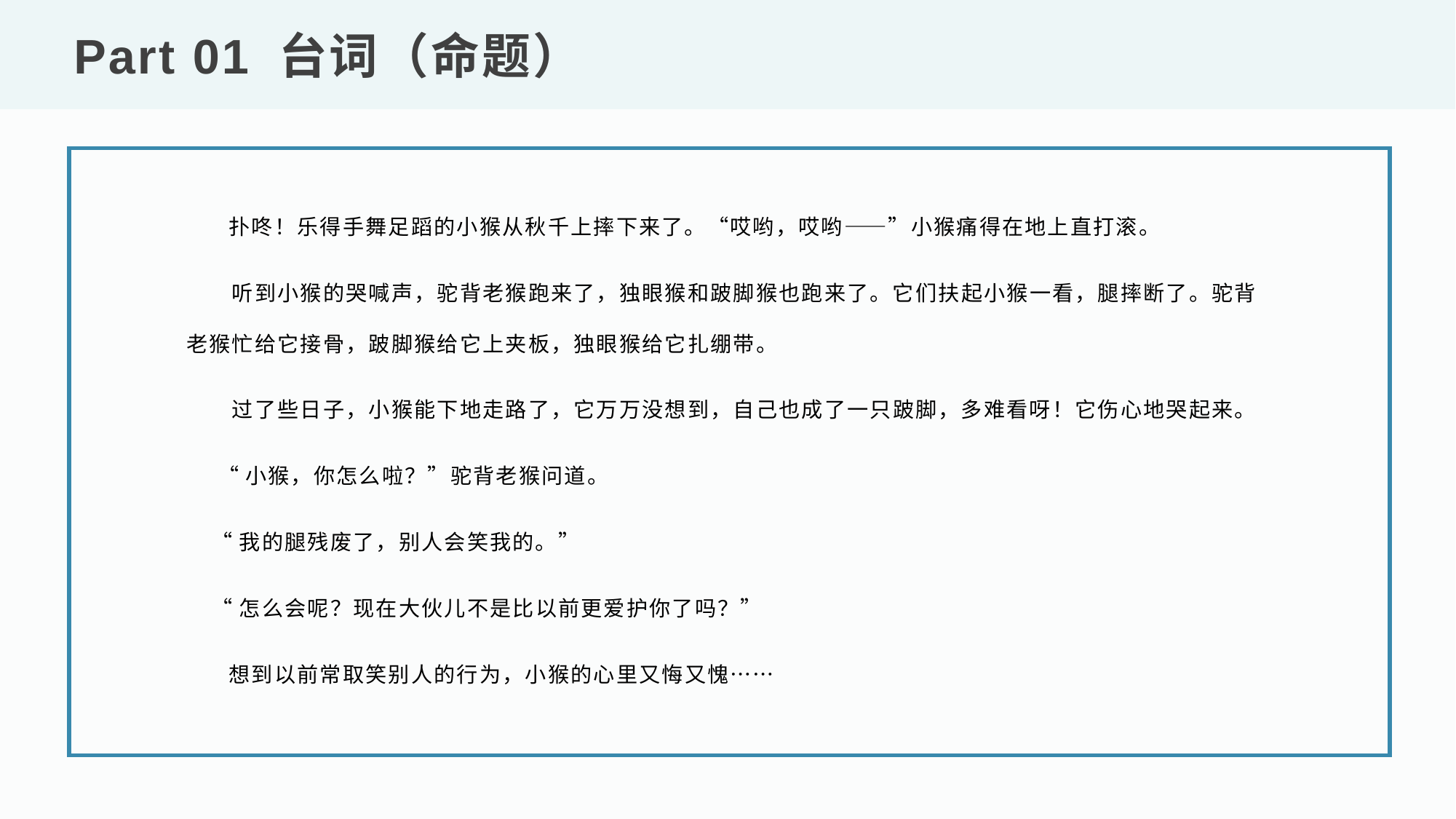

Part 01 台词（命题）

      扑咚！乐得手舞足蹈的小猴从秋千上摔下来了。“哎哟，哎哟——”小猴痛得在地上直打滚。
　　听到小猴的哭喊声，驼背老猴跑来了，独眼猴和跛脚猴也跑来了。它们扶起小猴一看，腿摔断了。驼背老猴忙给它接骨，跛脚猴给它上夹板，独眼猴给它扎绷带。
　　过了些日子，小猴能下地走路了，它万万没想到，自己也成了一只跛脚，多难看呀！它伤心地哭起来。
     “小猴，你怎么啦？”驼背老猴问道。
    “我的腿残废了，别人会笑我的。”
    “怎么会呢？现在大伙儿不是比以前更爱护你了吗？”
      想到以前常取笑别人的行为，小猴的心里又悔又愧……